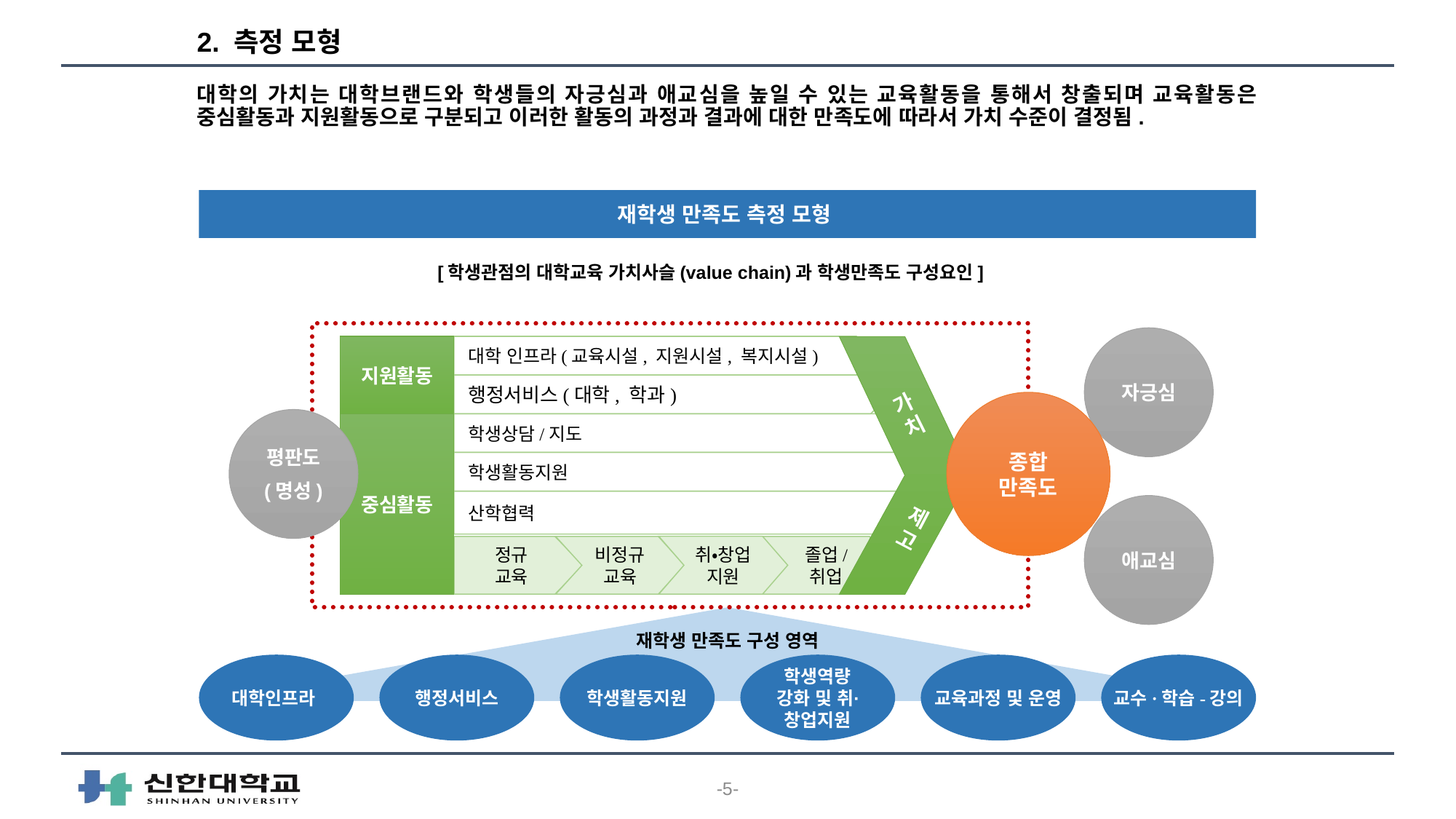

# 2. 측정 모형
대학의 가치는 대학브랜드와 학생들의 자긍심과 애교심을 높일 수 있는 교육활동을 통해서 창출되며 교육활동은 중심활동과 지원활동으로 구분되고 이러한 활동의 과정과 결과에 대한 만족도에 따라서 가치 수준이 결정됨.
재학생 만족도 측정 모형
[학생관점의 대학교육 가치사슬(value chain)과 학생만족도 구성요인]

자긍심
지원활동
대학 인프라(교육시설, 지원시설, 복지시설)

행정서비스(대학, 학과)
가
치
종합
만족도
평판도
(명성)
학생상담/지도
중심활동
학생활동지원
산학협력
애교심
제
고
취•창업
지원
정규
교육
비정규
교육
졸업/
취업
재학생 만족도 구성 영역

대학인프라
행정서비스
학생활동지원
학생역량
강화 및 취∙창업지원
교육과정 및 운영
교수·학습-강의
-5-